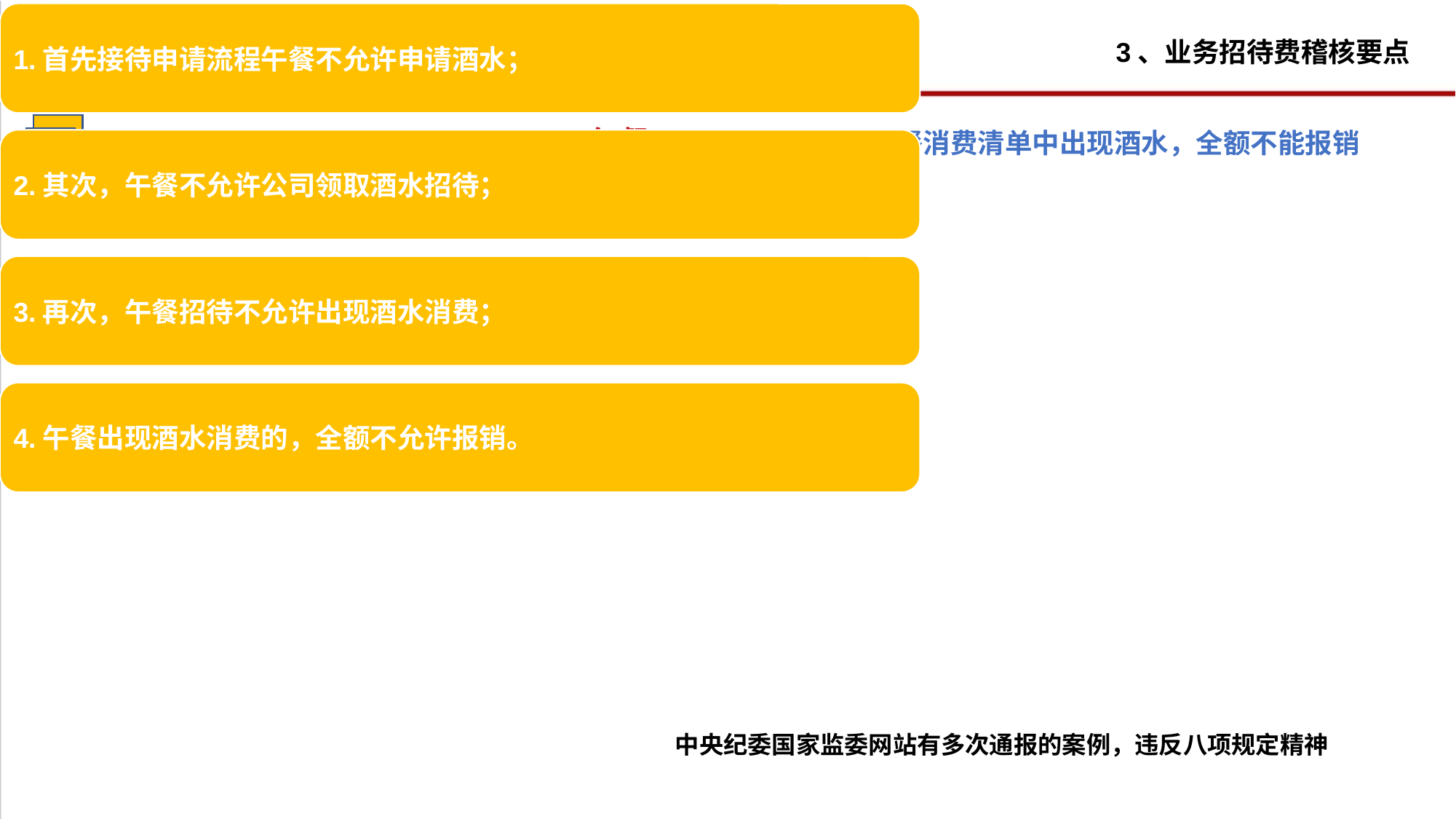

3、业务招待费稽核要点

3.5 工作日接待或非工作日因公接待时，午餐不得申请酒水，若午餐消费清单中出现酒水，全额不能报销

1.首先接待申请流程午餐不允许申请酒水；
2.其次，午餐不允许公司领取酒水招待；
3.再次，午餐招待不允许出现酒水消费；
4.午餐出现酒水消费的，全额不允许报销。
中央纪委国家监委网站有多次通报的案例，违反八项规定精神
49